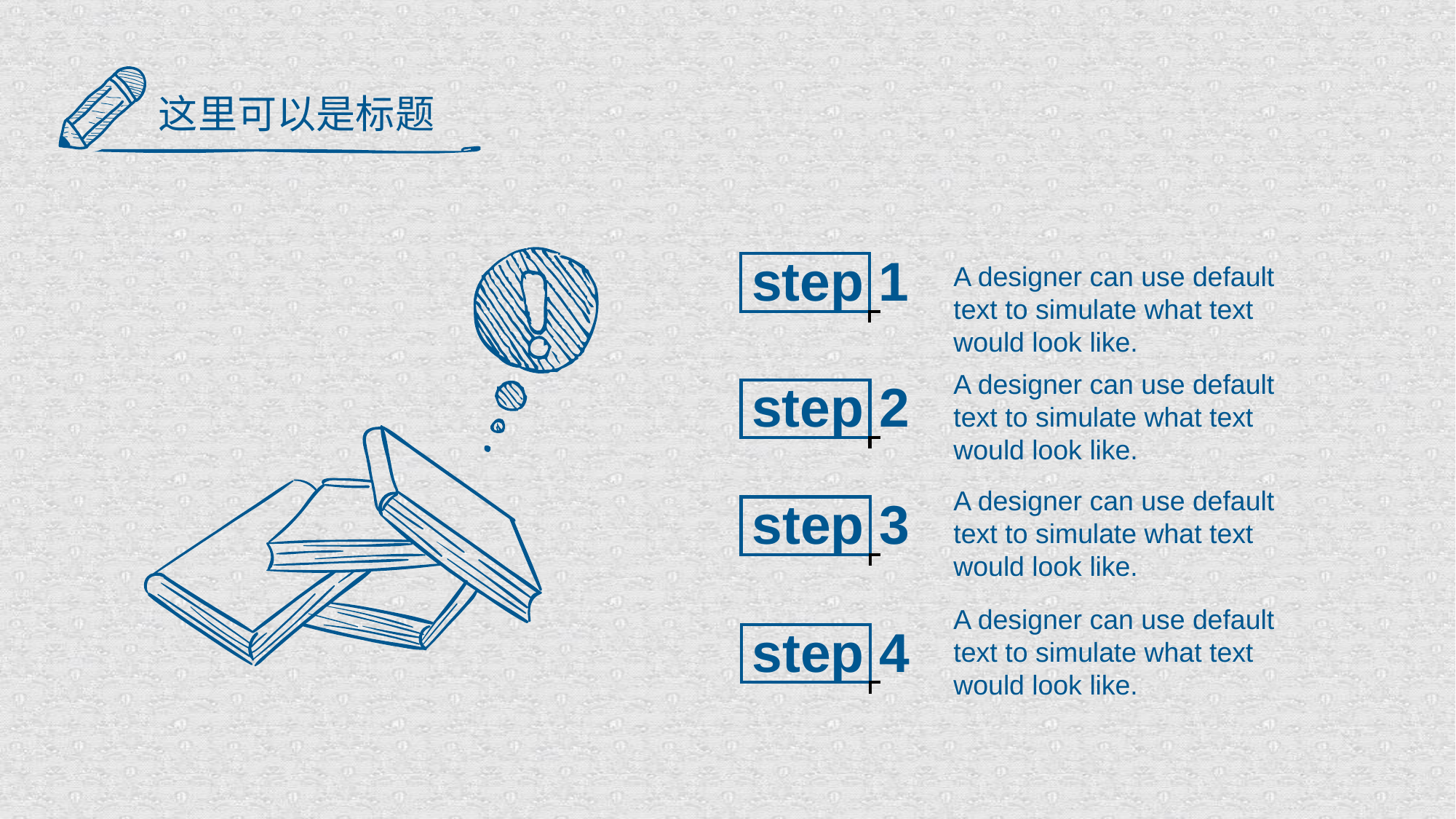

这里可以是标题

step 1

A designer can use default text to simulate what text would look like.
A designer can use default text to simulate what text would look like.
step 2

A designer can use default text to simulate what text would look like.
step 3

A designer can use default text to simulate what text would look like.
step 4